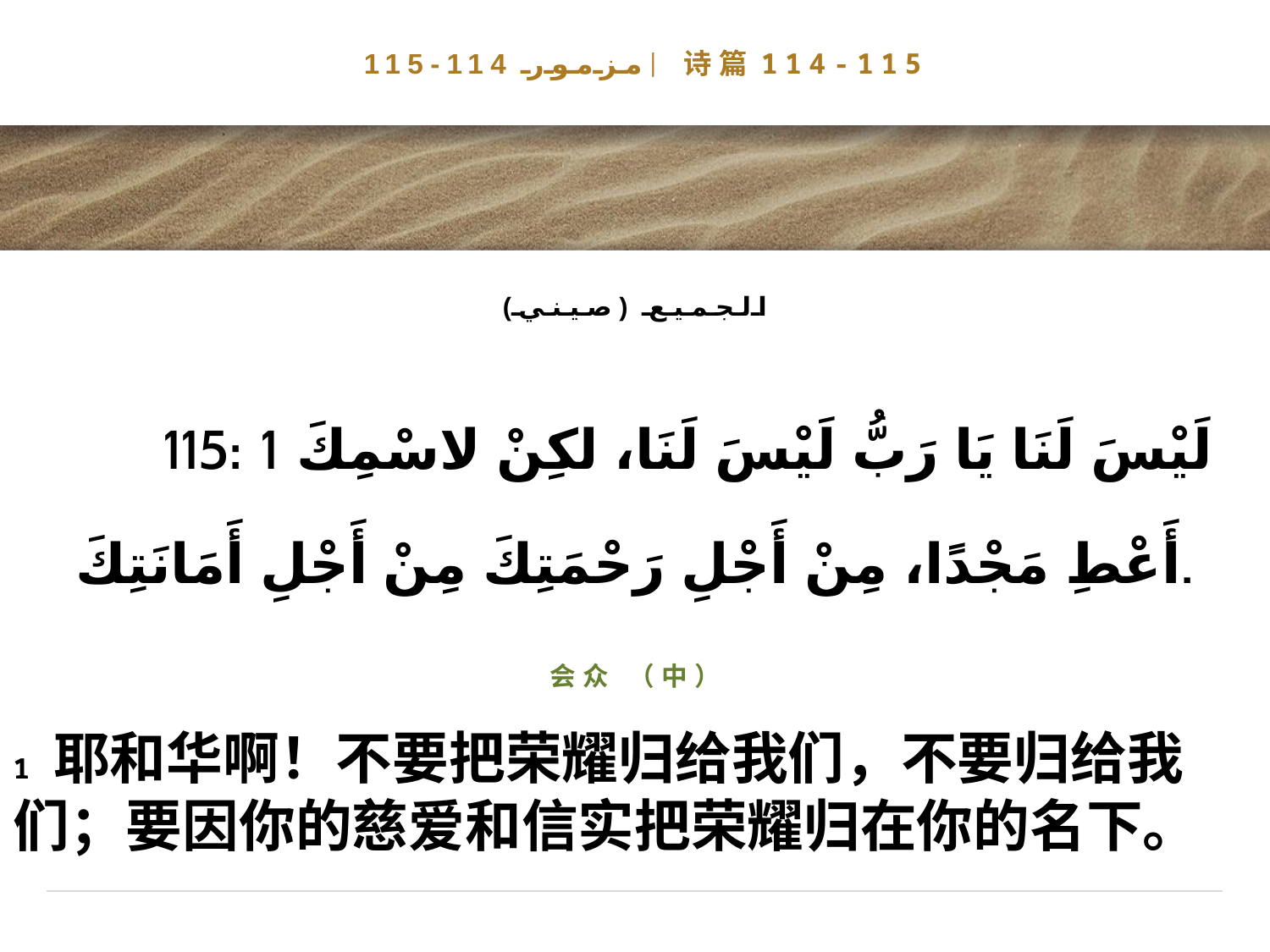

# مزمور 114-115| 诗篇114-115
الجميع (صيني)
115: 1 لَيْسَ لَنَا يَا رَبُّ لَيْسَ لَنَا، لكِنْ لاسْمِكَ أَعْطِ مَجْدًا، مِنْ أَجْلِ رَحْمَتِكَ مِنْ أَجْلِ أَمَانَتِكَ.
会众 （中）
1 耶和华啊！不要把荣耀归给我们，不要归给我们；要因你的慈爱和信实把荣耀归在你的名下。